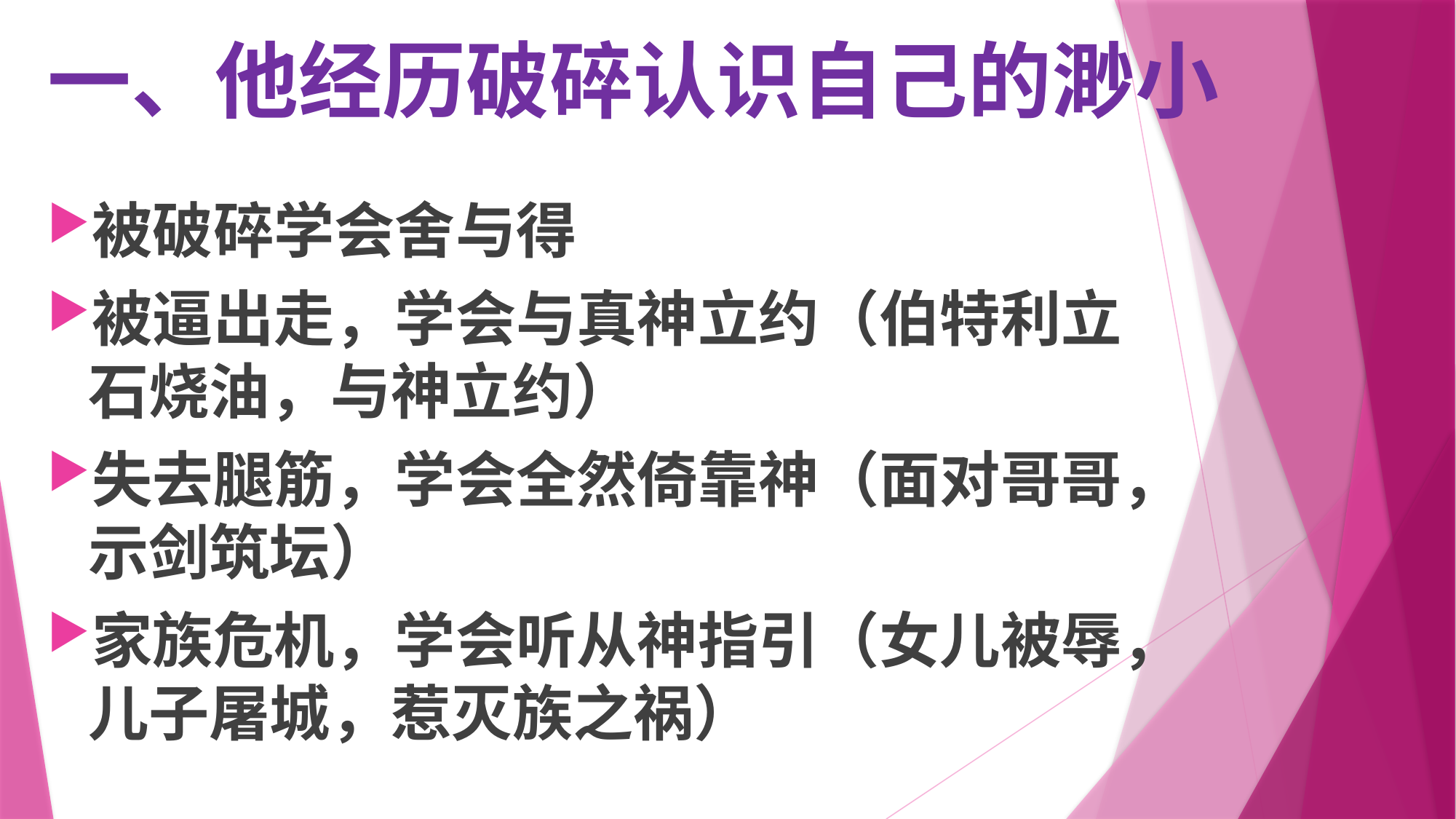

# 一、他经历破碎认识自己的渺小
被破碎学会舍与得
被逼出走，学会与真神立约（伯特利立石烧油，与神立约）
失去腿筋，学会全然倚靠神（面对哥哥，示剑筑坛）
家族危机，学会听从神指引（女儿被辱，儿子屠城，惹灭族之祸）